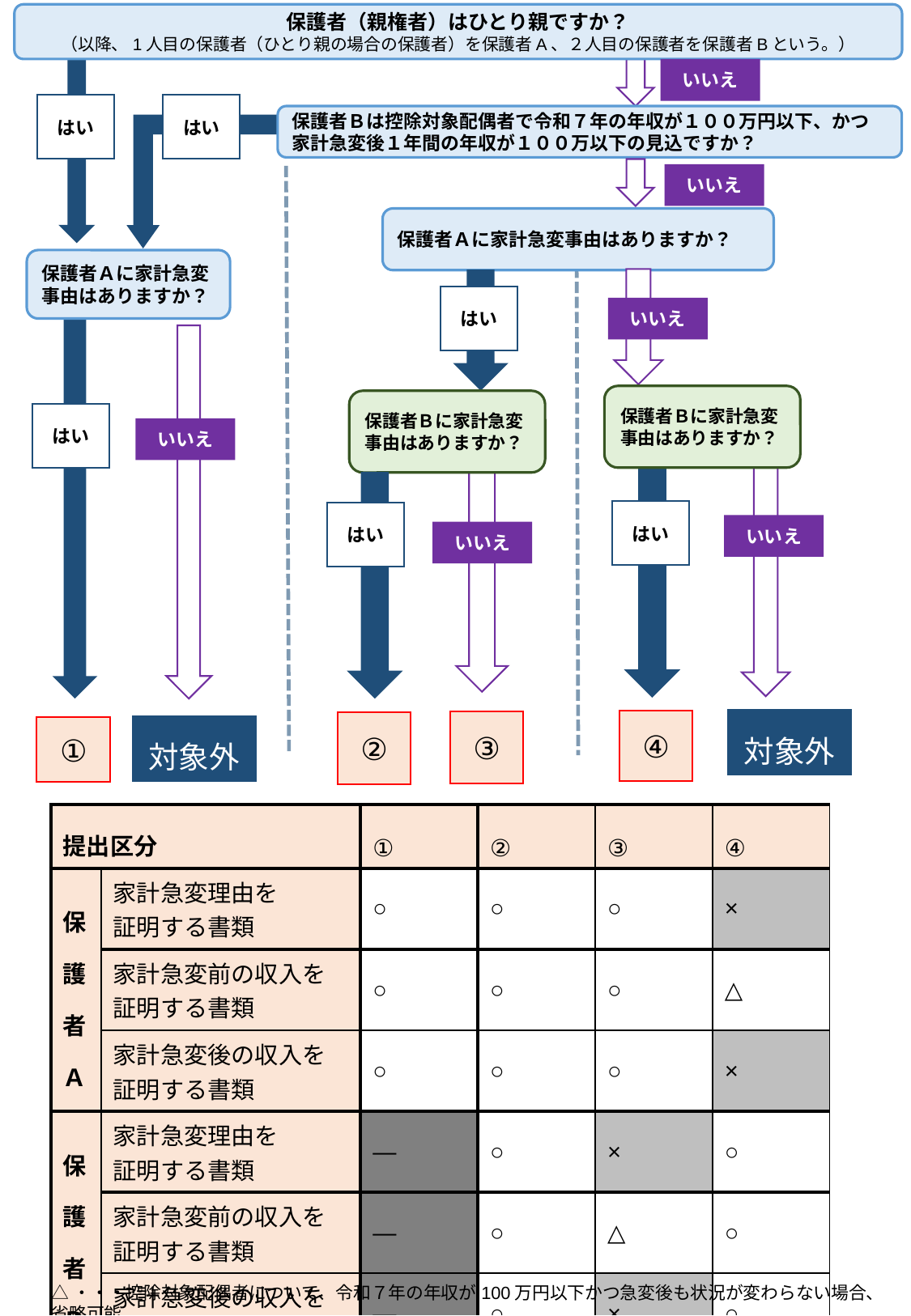

保護者（親権者）はひとり親ですか？
（以降、1人目の保護者（ひとり親の場合の保護者）を保護者A、２人目の保護者を保護者Bという。）

いいえ

はい
はい
保護者Ｂは控除対象配偶者で令和７年の年収が１００万円以下、かつ家計急変後１年間の年収が１００万以下の見込ですか？

いいえ
保護者Ａに家計急変事由はありますか？
保護者Ａに家計急変事由はありますか？

はい
いいえ

保護者Ｂに家計急変事由はありますか？
保護者Ｂに家計急変事由はありますか？
はい
いいえ

はい
はい
いいえ
いいえ
対象外
④
③
②
対象外
①
| 提出区分 |  | ① | ② | ③ | ④ |
| --- | --- | --- | --- | --- | --- |
| 保護者Ａ | 家計急変理由を 証明する書類 | ○ | ○ | ○ | × |
|  | 家計急変前の収入を 証明する書類 | ○ | ○ | ○ | △ |
|  | 家計急変後の収入を 証明する書類 | ○ | ○ | ○ | × |
| 保護者Ｂ | 家計急変理由を 証明する書類 | ― | ○ | × | ○ |
|  | 家計急変前の収入を 証明する書類 | ― | ○ | △ | ○ |
|  | 家計急変後の収入を 証明する書類 | ― | ○ | × | ○ |
△・・・控除対象配偶者について、令和７年の年収が100万円以下かつ急変後も状況が変わらない場合、省略可能。